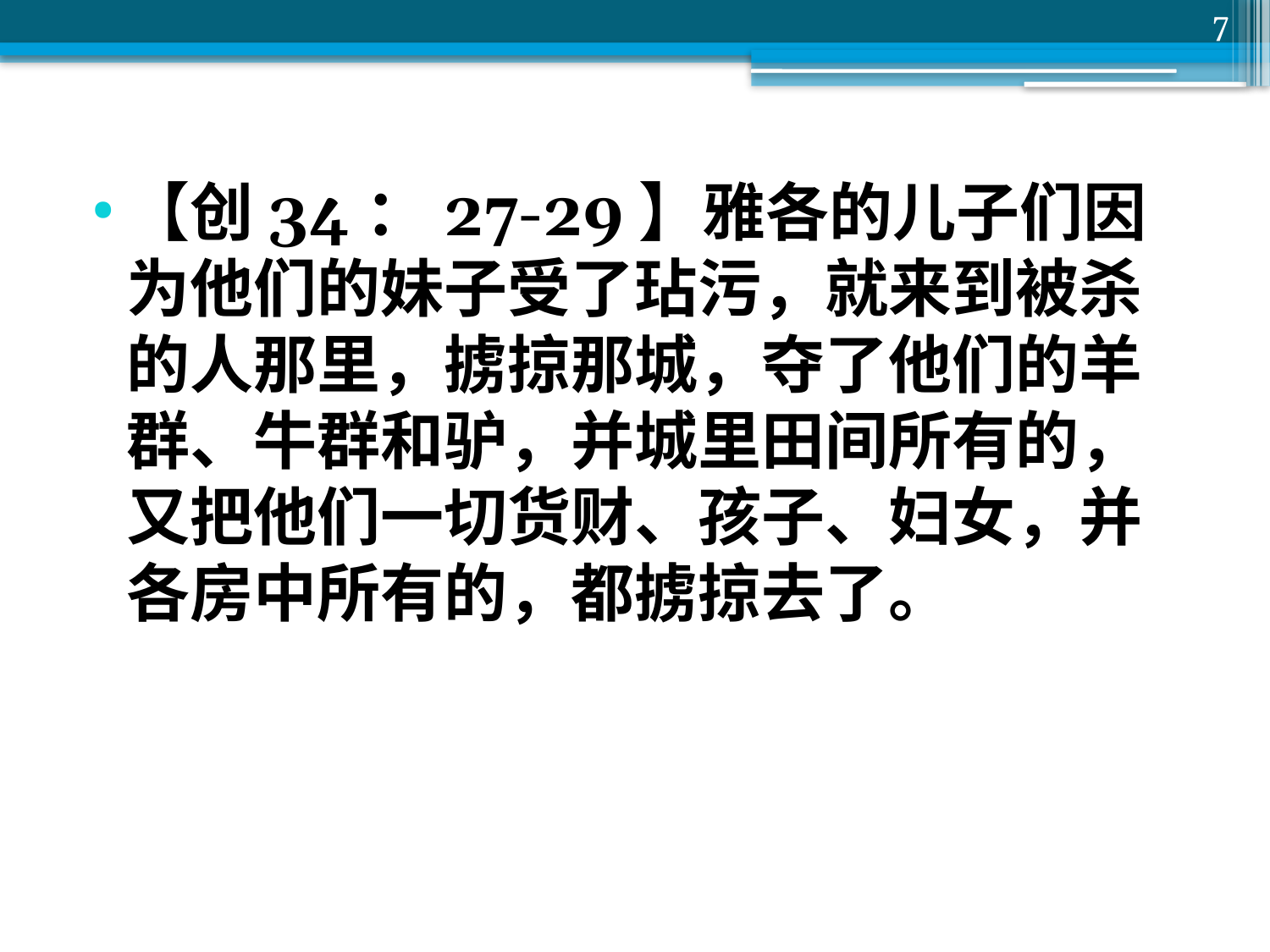

7
【创34：27-29】雅各的儿子们因为他们的妹子受了玷污，就来到被杀的人那里，掳掠那城，夺了他们的羊群、牛群和驴，并城里田间所有的，又把他们一切货财、孩子、妇女，并各房中所有的，都掳掠去了。